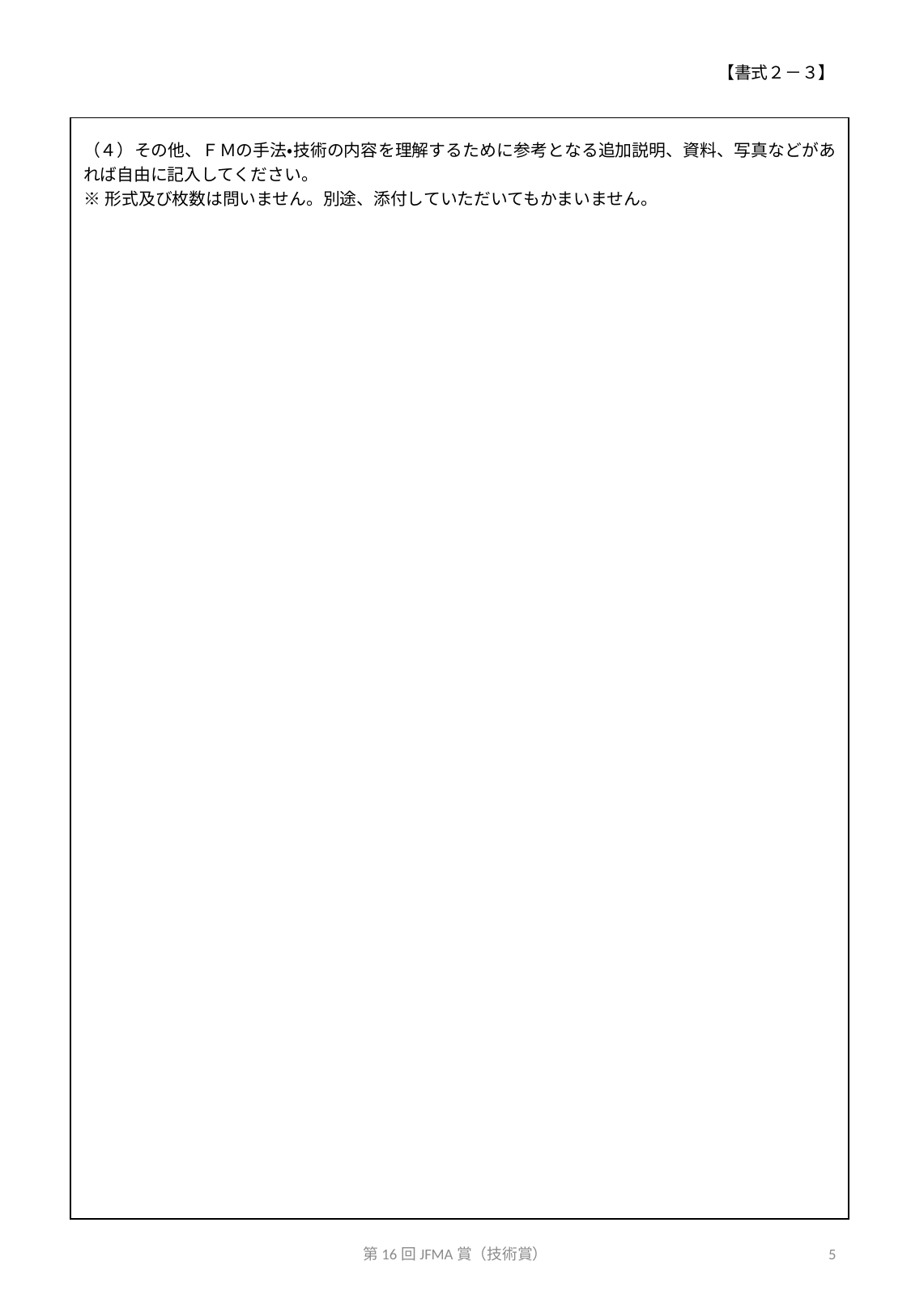

【書式２－３】
| （４）その他、ＦＭの手法・技術の内容を理解するために参考となる追加説明、資料、写真などがあれば自由に記入してください。　 ※形式及び枚数は問いません。別途、添付していただいてもかまいません。 |
| --- |
第16回JFMA賞（技術賞）
5